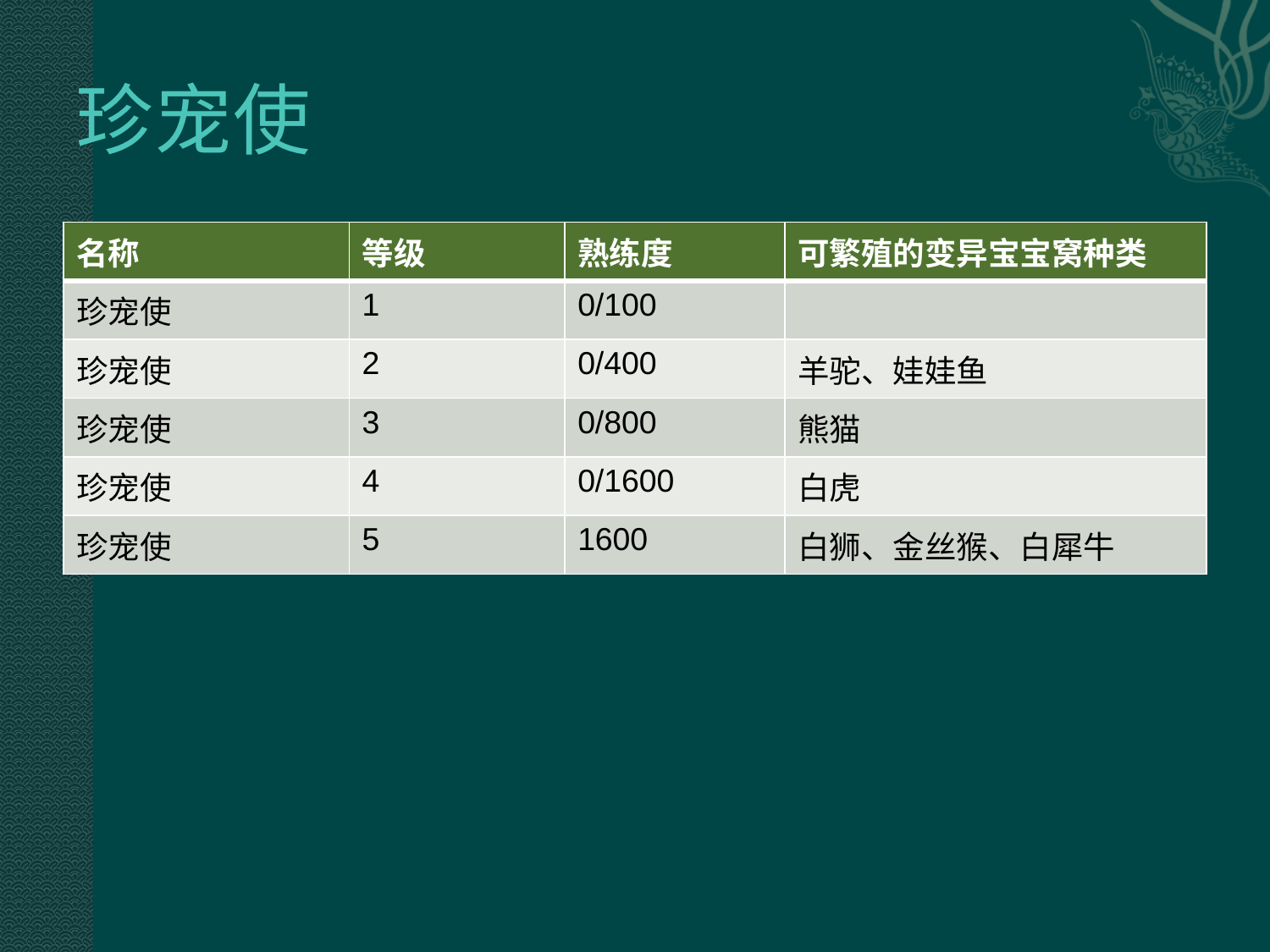

# 珍宠使
| 名称 | 等级 | 熟练度 | 可繁殖的变异宝宝窝种类 |
| --- | --- | --- | --- |
| 珍宠使 | 1 | 0/100 |  |
| 珍宠使 | 2 | 0/400 | 羊驼、娃娃鱼 |
| 珍宠使 | 3 | 0/800 | 熊猫 |
| 珍宠使 | 4 | 0/1600 | 白虎 |
| 珍宠使 | 5 | 1600 | 白狮、金丝猴、白犀牛 |